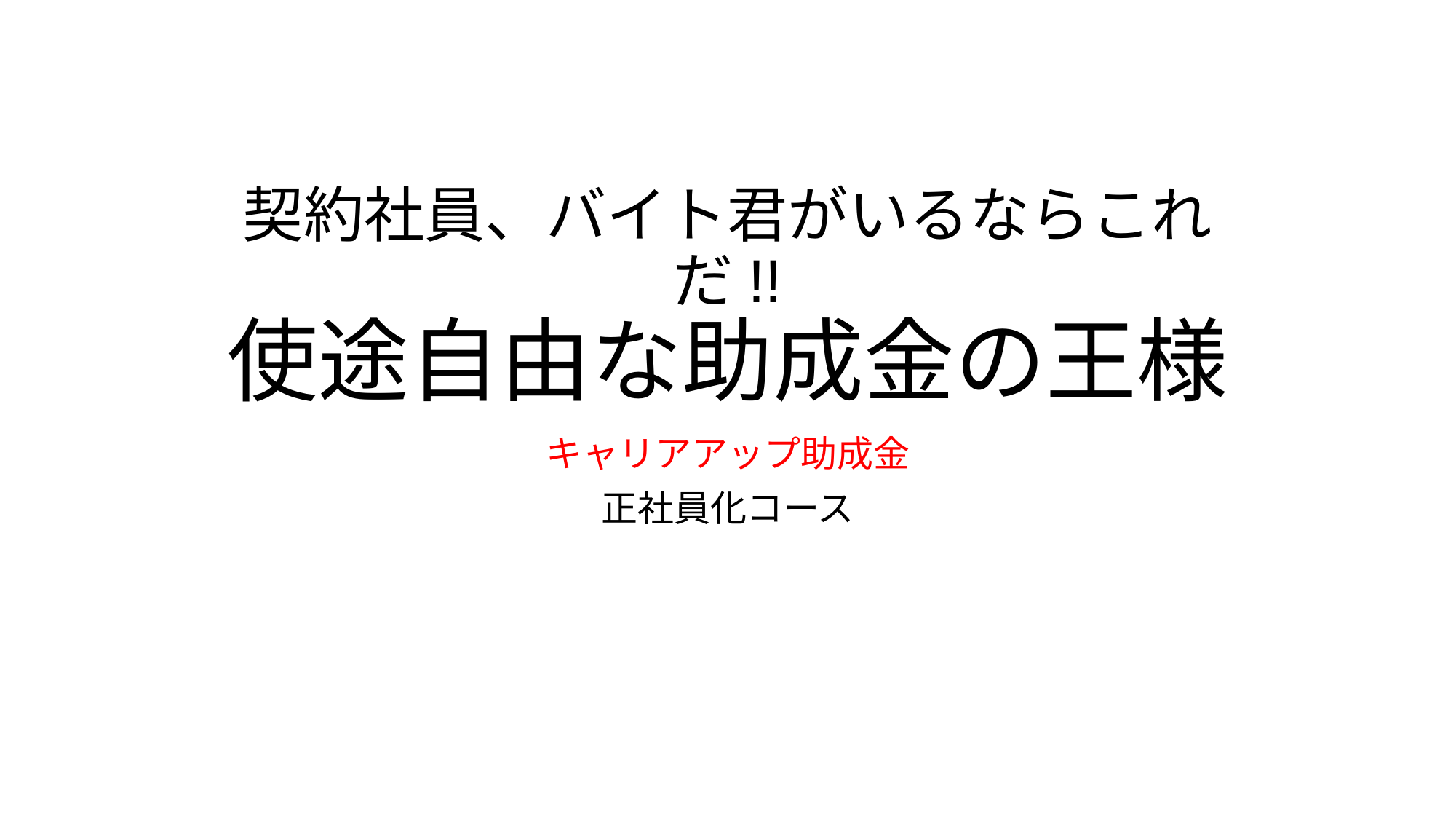

# 契約社員、バイト君がいるならこれだ!! 使途自由な助成金の王様
キャリアアップ助成金
正社員化コース